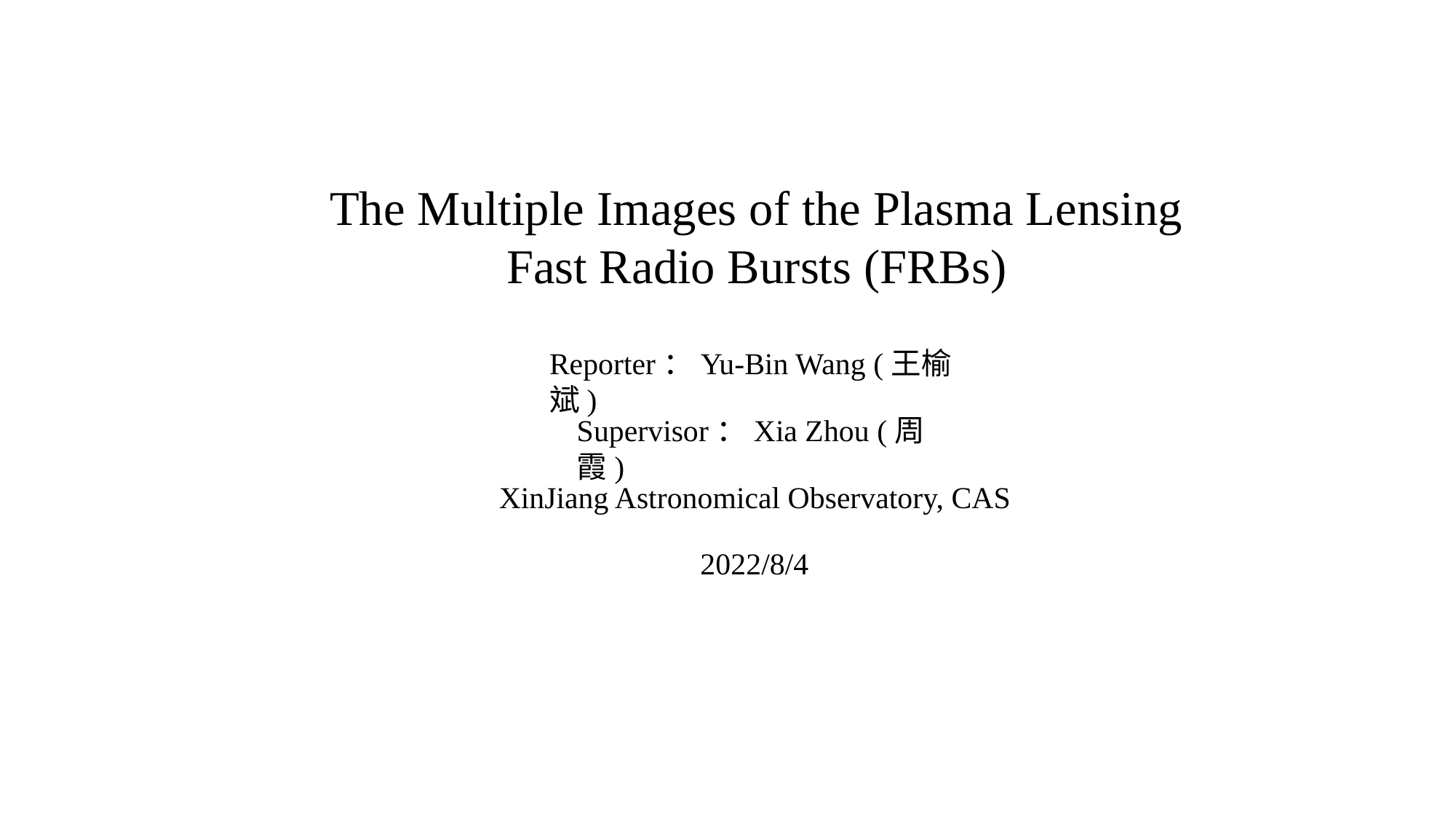

The Multiple Images of the Plasma Lensing Fast Radio Bursts (FRBs)
Reporter：Yu-Bin Wang (王榆斌)
Supervisor：Xia Zhou (周霞)
XinJiang Astronomical Observatory, CAS
2022/8/4